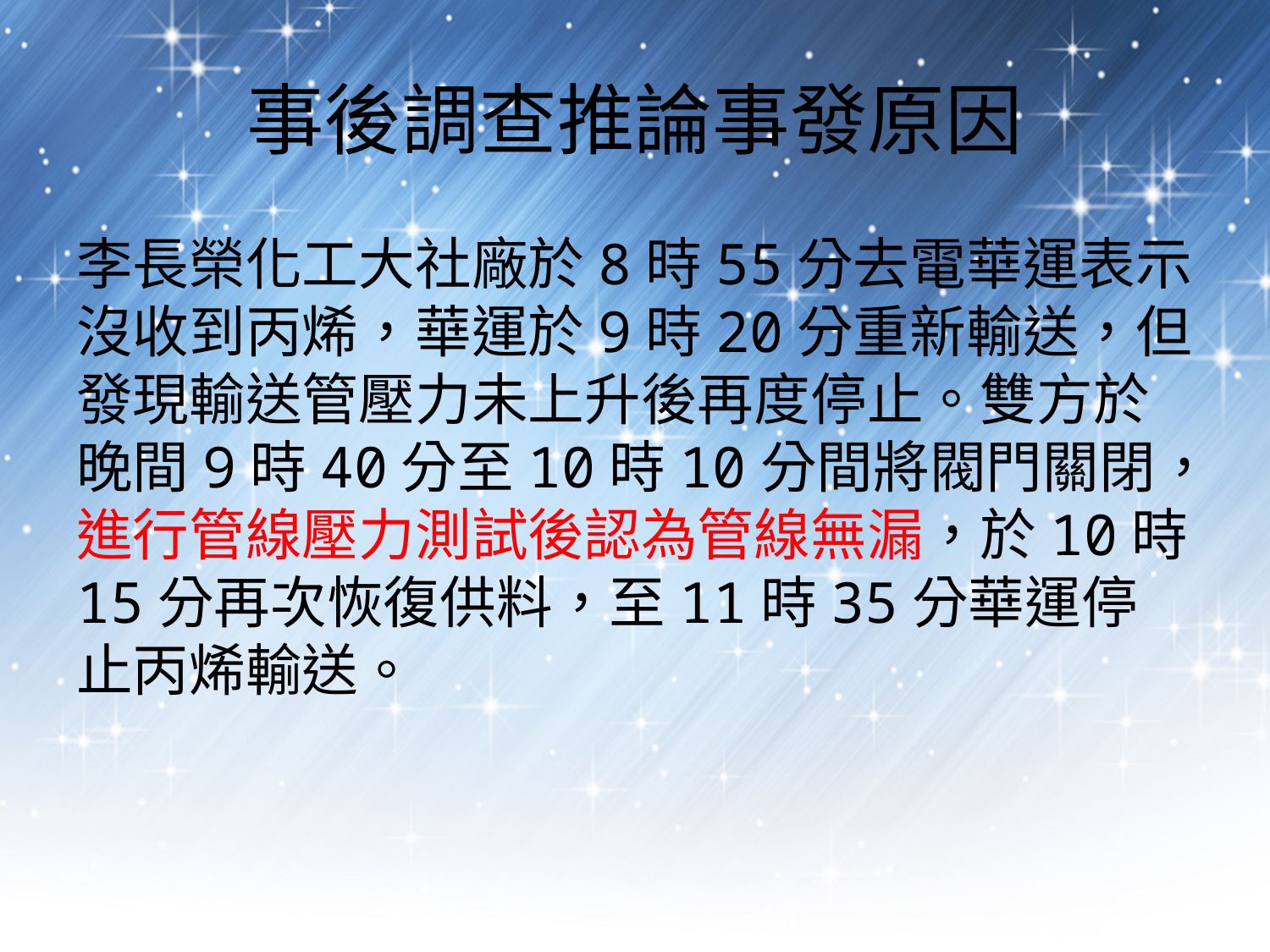

# 事後調查推論事發原因
李長榮化工大社廠於8時55分去電華運表示沒收到丙烯，華運於9時20分重新輸送，但發現輸送管壓力未上升後再度停止。雙方於晚間9時40分至10時10分間將閥門關閉，進行管線壓力測試後認為管線無漏，於10時15分再次恢復供料，至11時35分華運停止丙烯輸送。